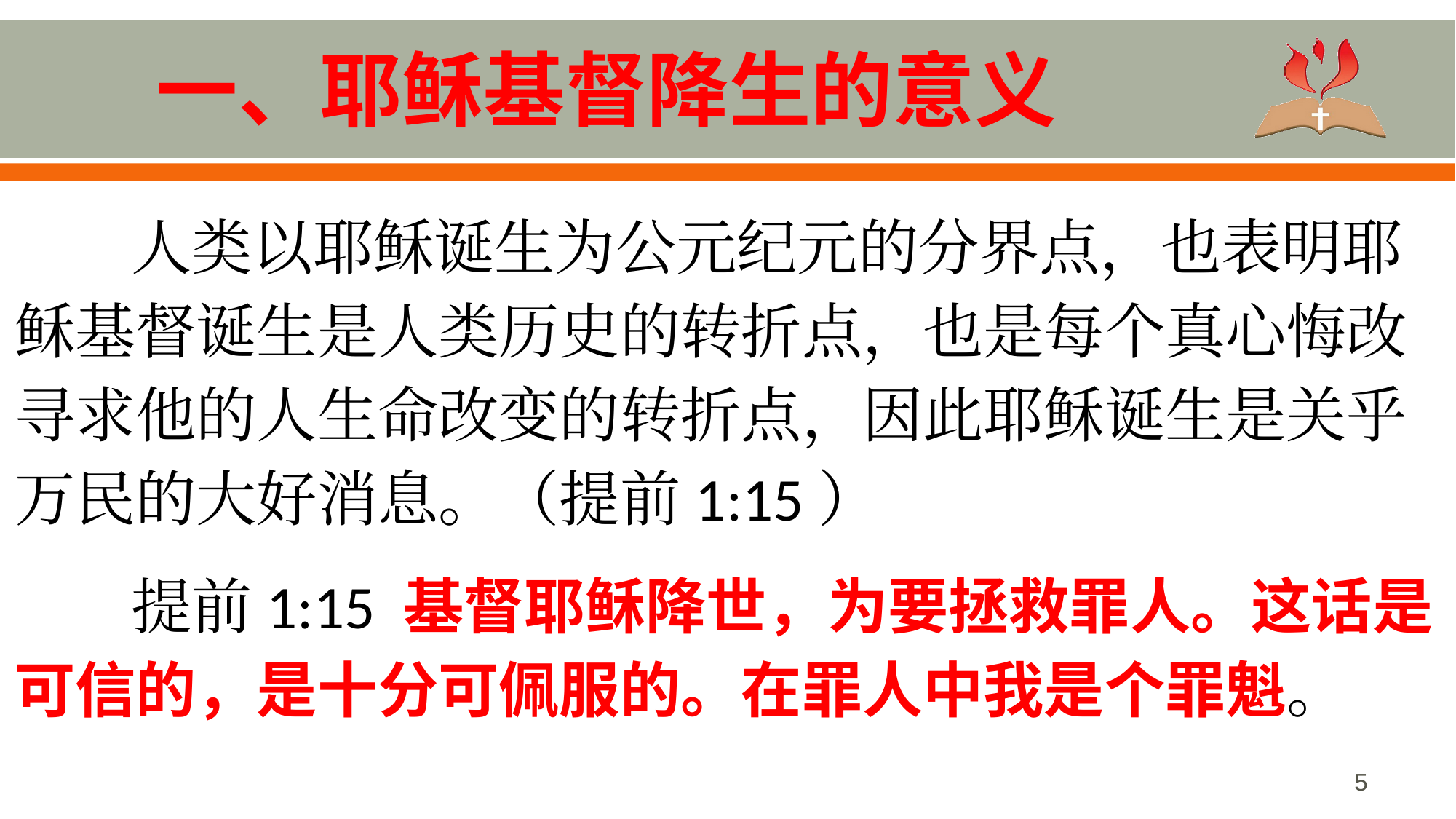

# 一、耶稣基督降生的意义
人类以耶稣诞生为公元纪元的分界点，也表明耶稣基督诞生是人类历史的转折点，也是每个真心悔改寻求他的人生命改变的转折点，因此耶稣诞生是关乎万民的大好消息。（提前1:15）
提前1:15 基督耶稣降世，为要拯救罪人。这话是可信的，是十分可佩服的。在罪人中我是个罪魁。

5